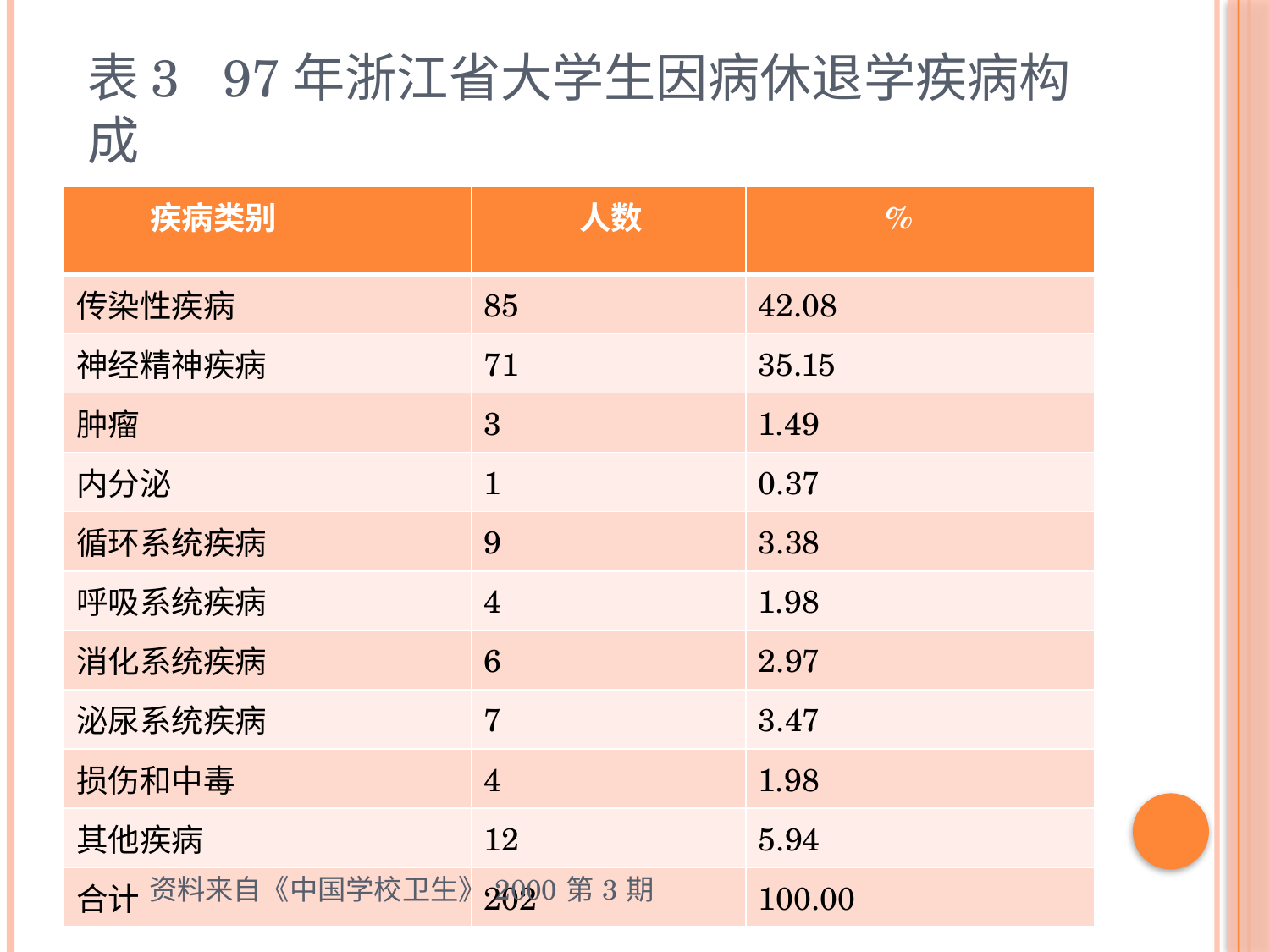

# 表3   97年浙江省大学生因病休退学疾病构成
| 疾病类别 | 人数 | % |
| --- | --- | --- |
| 传染性疾病 | 85 | 42.08 |
| 神经精神疾病 | 71 | 35.15 |
| 肿瘤 | 3 | 1.49 |
| 内分泌 | 1 | 0.37 |
| 循环系统疾病 | 9 | 3.38 |
| 呼吸系统疾病 | 4 | 1.98 |
| 消化系统疾病 | 6 | 2.97 |
| 泌尿系统疾病 | 7 | 3.47 |
| 损伤和中毒 | 4 | 1.98 |
| 其他疾病 | 12 | 5.94 |
| 合计 | 202 | 100.00 |
          资料来自《中国学校卫生》2000第3期